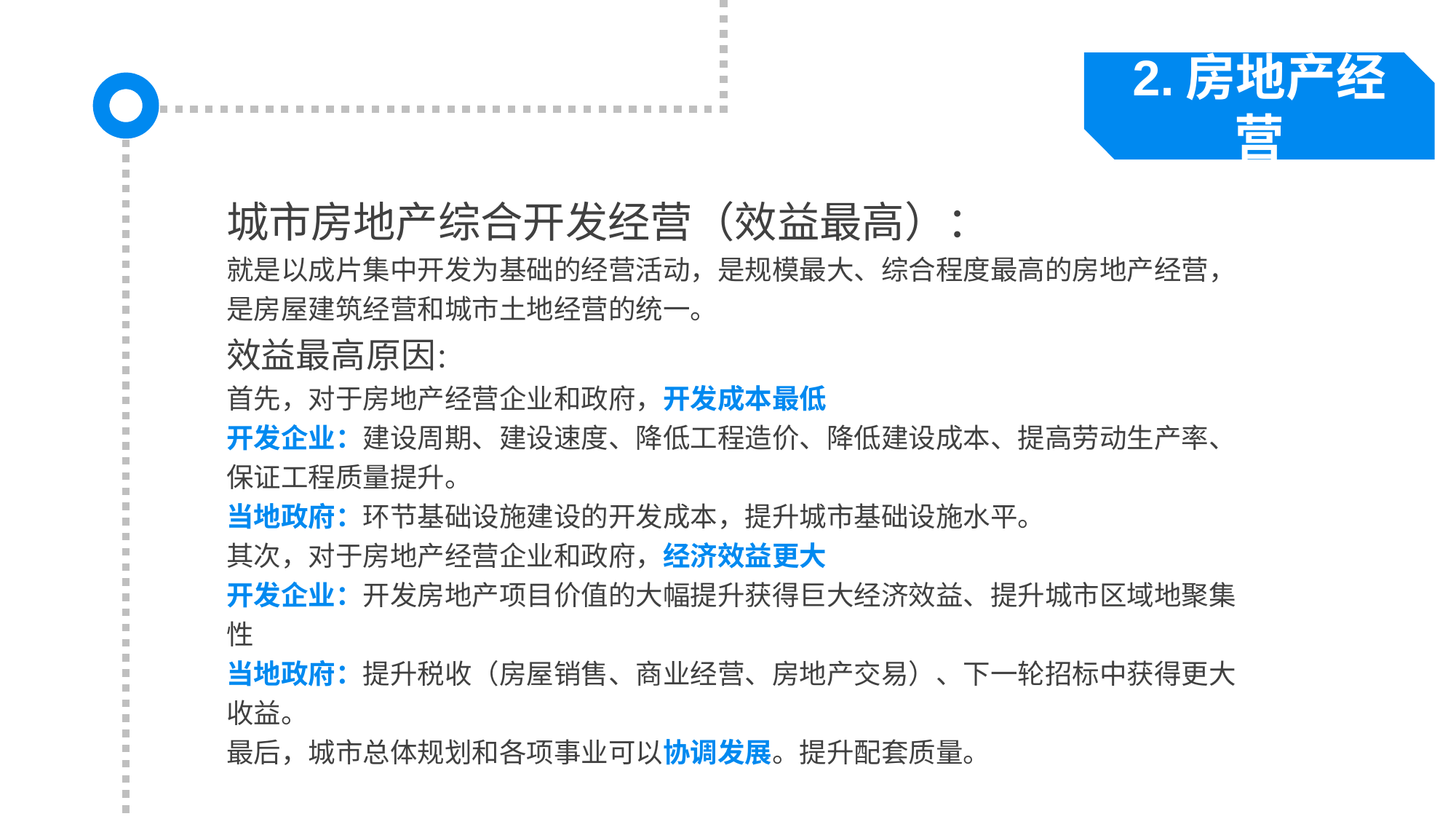

2.房地产经营

城市房地产综合开发经营（效益最高）：
就是以成片集中开发为基础的经营活动，是规模最大、综合程度最高的房地产经营，是房屋建筑经营和城市土地经营的统一。
效益最高原因：
首先，对于房地产经营企业和政府，开发成本最低
开发企业：建设周期、建设速度、降低工程造价、降低建设成本、提高劳动生产率、保证工程质量提升。
当地政府：环节基础设施建设的开发成本，提升城市基础设施水平。
其次，对于房地产经营企业和政府，经济效益更大
开发企业：开发房地产项目价值的大幅提升获得巨大经济效益、提升城市区域地聚集性
当地政府：提升税收（房屋销售、商业经营、房地产交易）、下一轮招标中获得更大收益。
最后，城市总体规划和各项事业可以协调发展。提升配套质量。